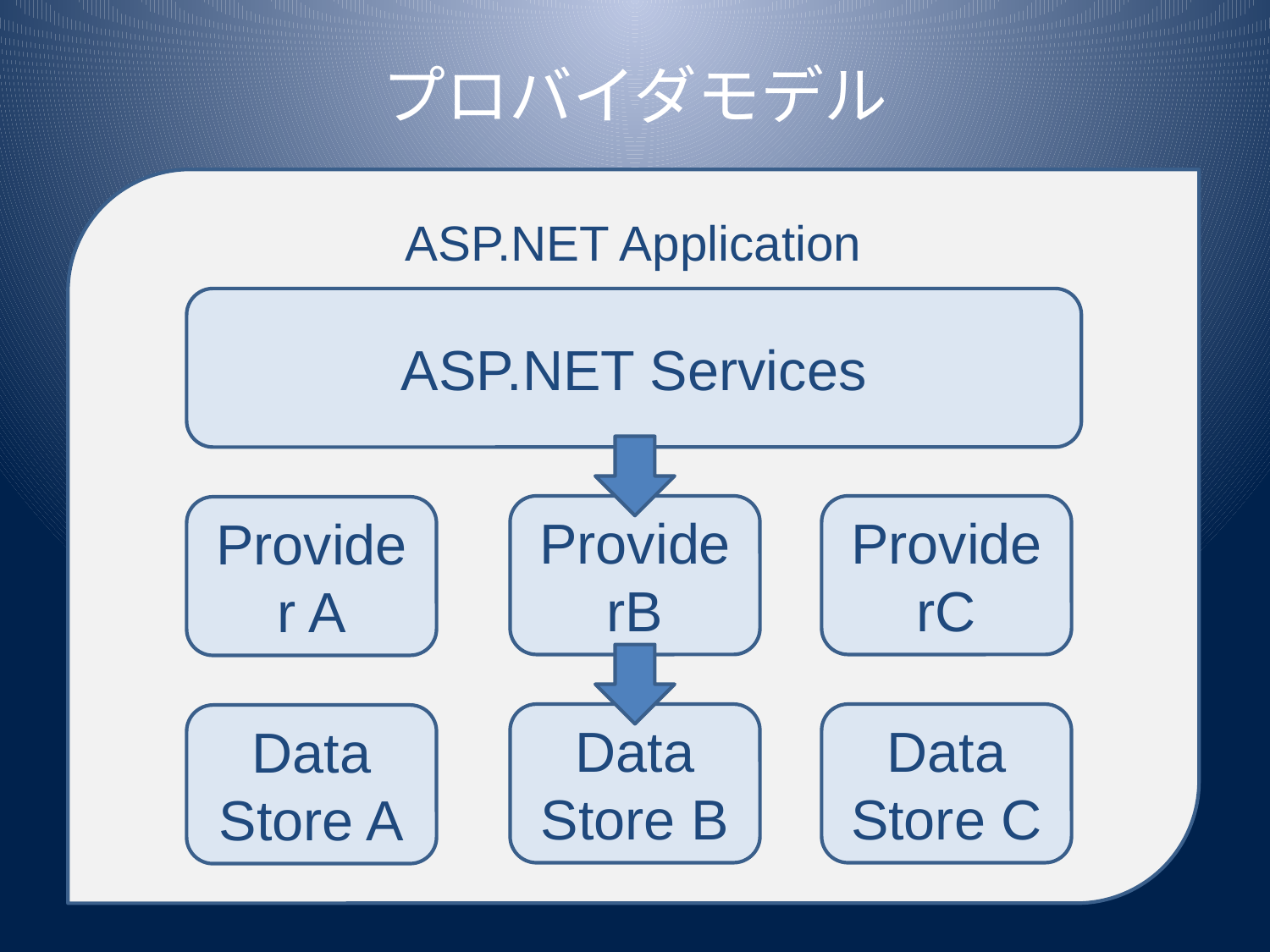

# プロバイダモデル
ASP.NET Application
ASP.NET Services

ProviderB
ProviderC
Provider A

Data Store B
Data Store C
Data Store A